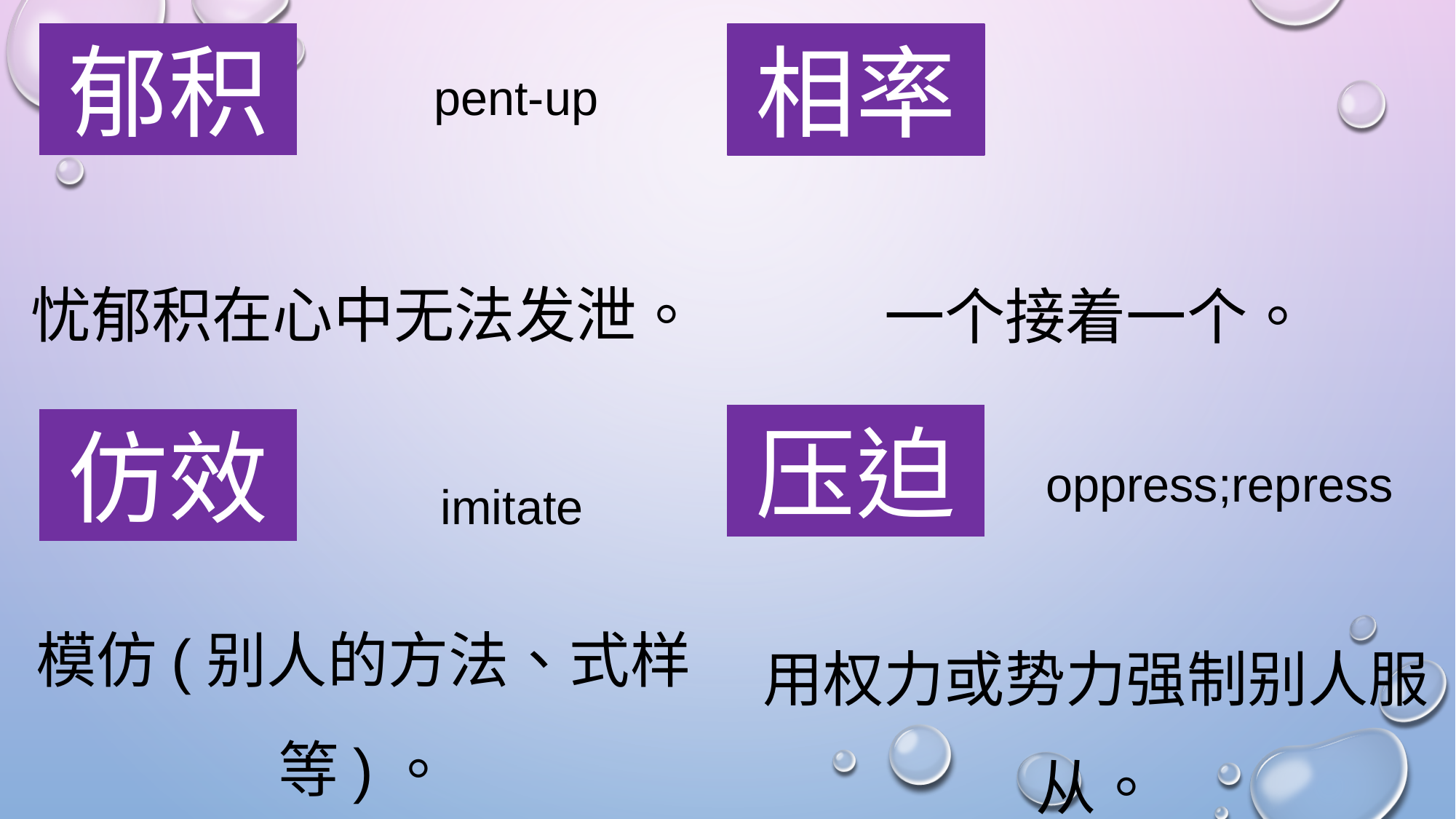

郁积
相率
pent-up
忧郁积在心中无法发泄。
一个接着一个。
压迫
仿效
oppress;repress
imitate
模仿(别人的方法、式样等)。
用权力或势力强制别人服从。